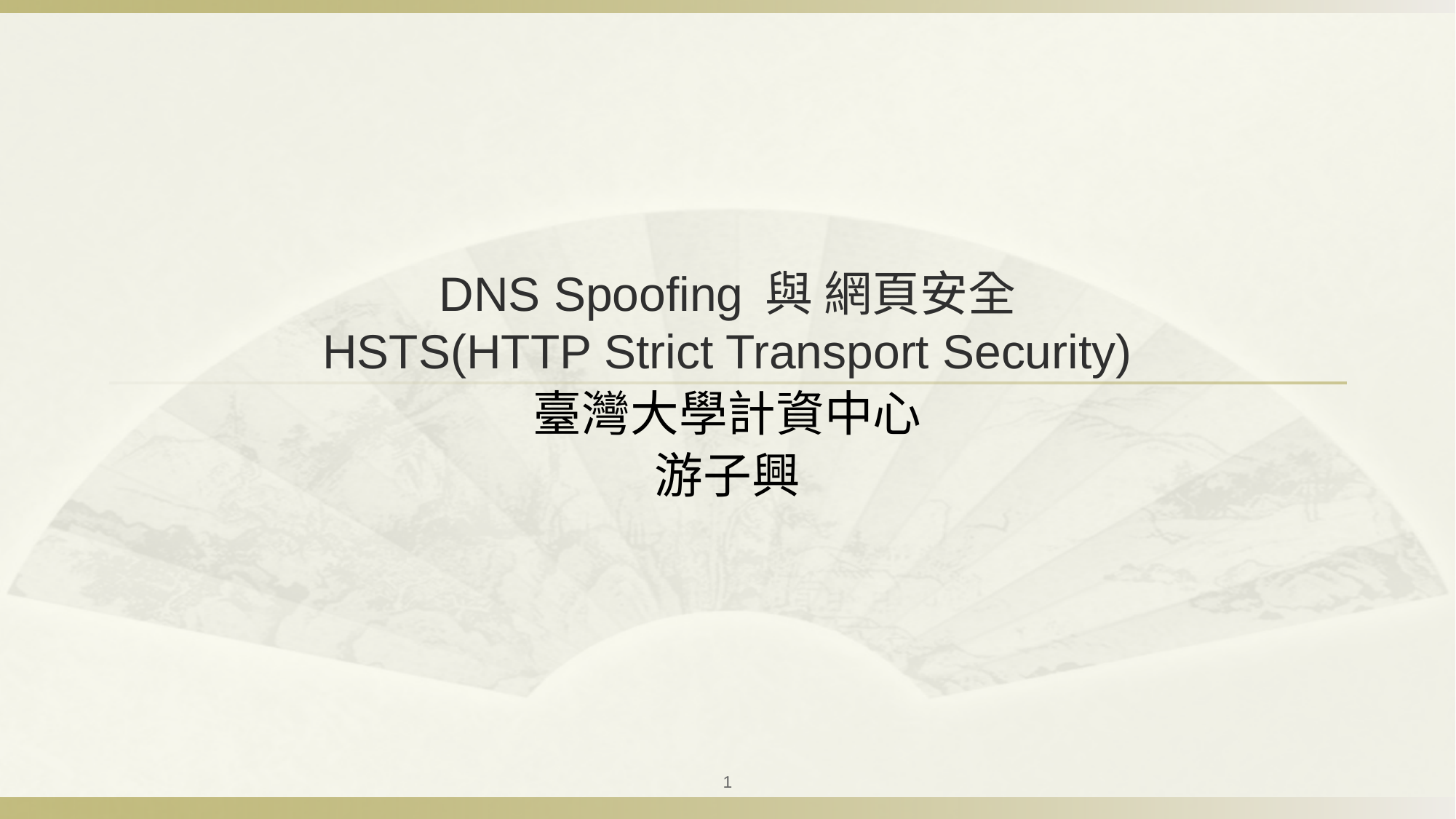

# DNS Spoofing 與 網頁安全 HSTS(HTTP Strict Transport Security)
臺灣大學計資中心
游子興

1